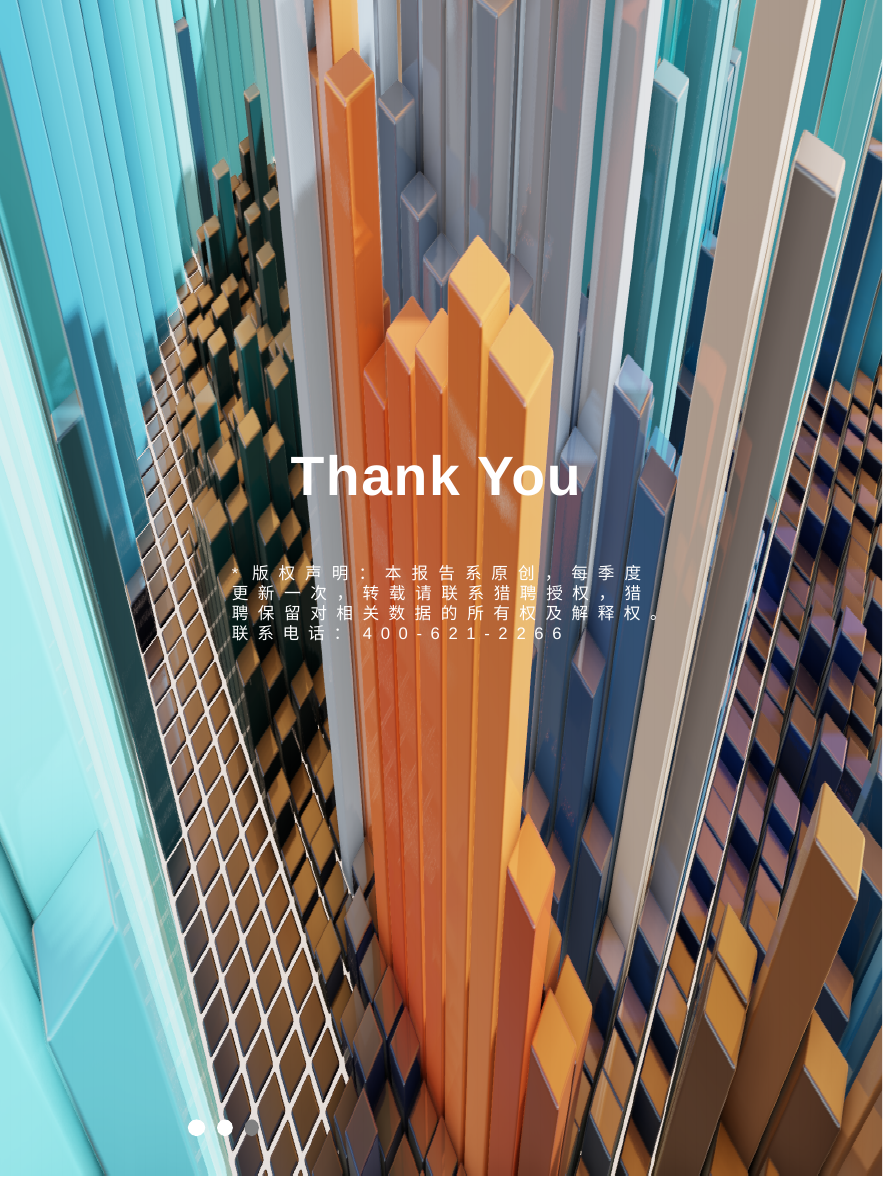

Thank You
*版权声明：本报告系原创，每季度更新一次，转载请联系猎聘授权，猎聘保留对相关数据的所有权及解释权。联系电话：400-621-2266